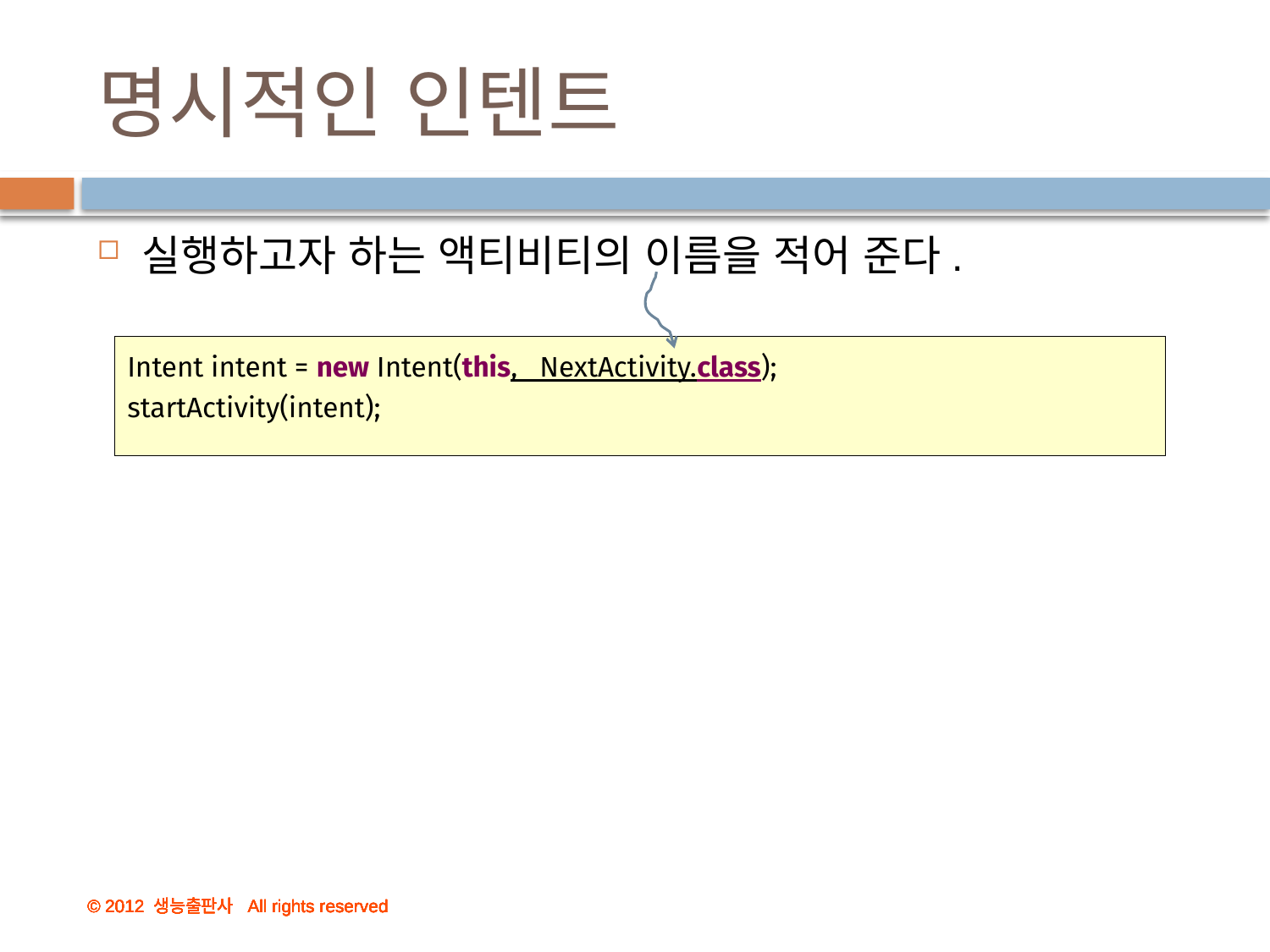

# 명시적인 인텐트
실행하고자 하는 액티비티의 이름을 적어 준다.

Intent intent = new Intent(this,   NextActivity.class);
startActivity(intent);